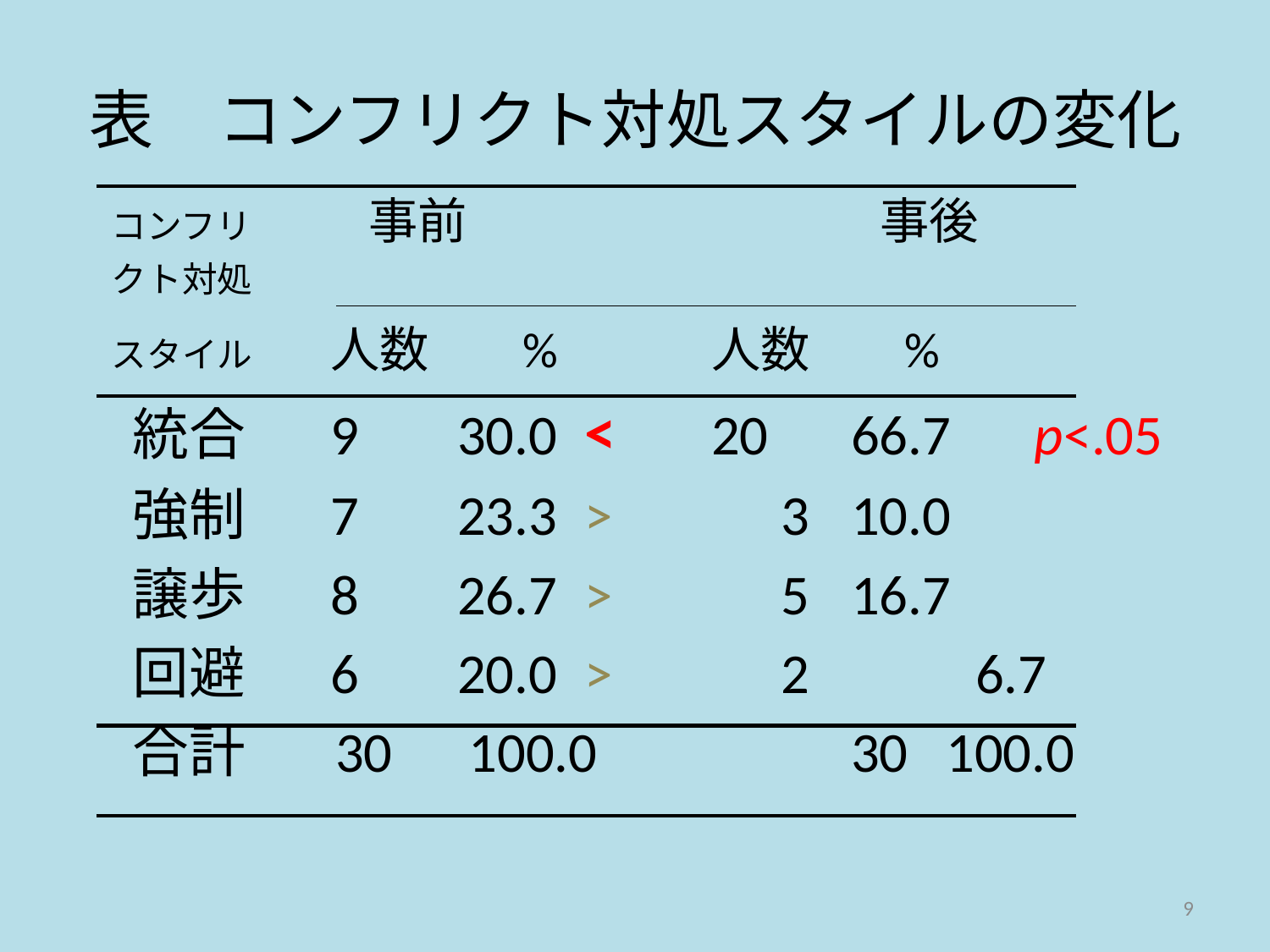

# 表　コンフリクト対処スタイルの変化
　コンフリ	   事前	　　　　　　事後
　クト対処
　スタイル	人数　   %		人数	     %
　統合	9	30.0	<	20	 66.7　p<.05
　強制	7	23.3	>	　3	 10.0
　譲歩	8	26.7	>	　5	 16.7
　回避	6	20.0	>	　2　　  6.7
　合計      30      100.0	           30   100.0

9